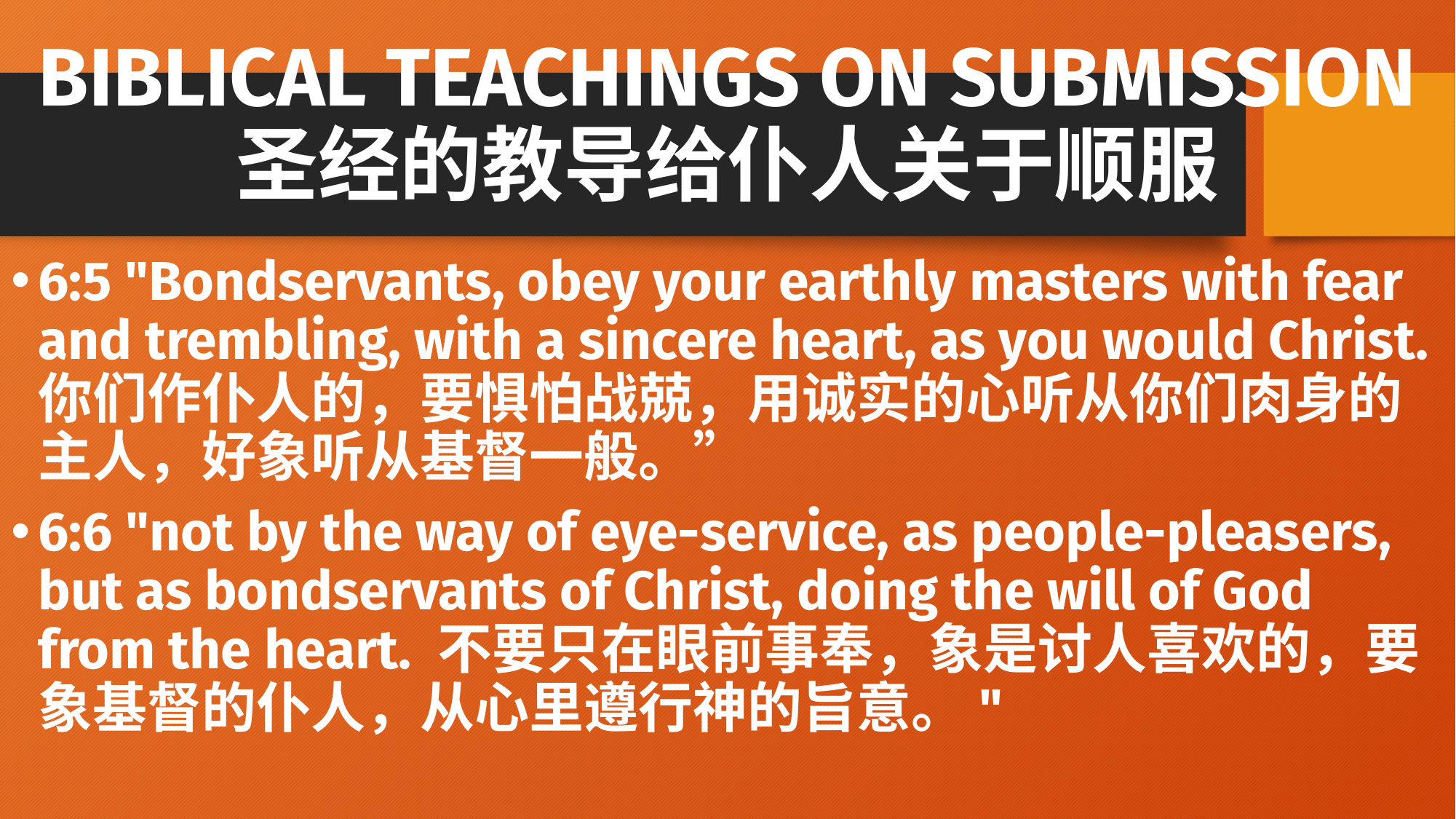

# BIBLICAL TEACHINGS ON SUBMISSION 圣经的教导给仆人关于顺服
6:5 "Bondservants, obey your earthly masters with fear and trembling, with a sincere heart, as you would Christ. 你们作仆人的，要惧怕战兢，用诚实的心听从你们肉身的主人，好象听从基督一般。”
6:6 "not by the way of eye-service, as people-pleasers, but as bondservants of Christ, doing the will of God from the heart. 不要只在眼前事奉，象是讨人喜欢的，要象基督的仆人，从心里遵行神的旨意。"